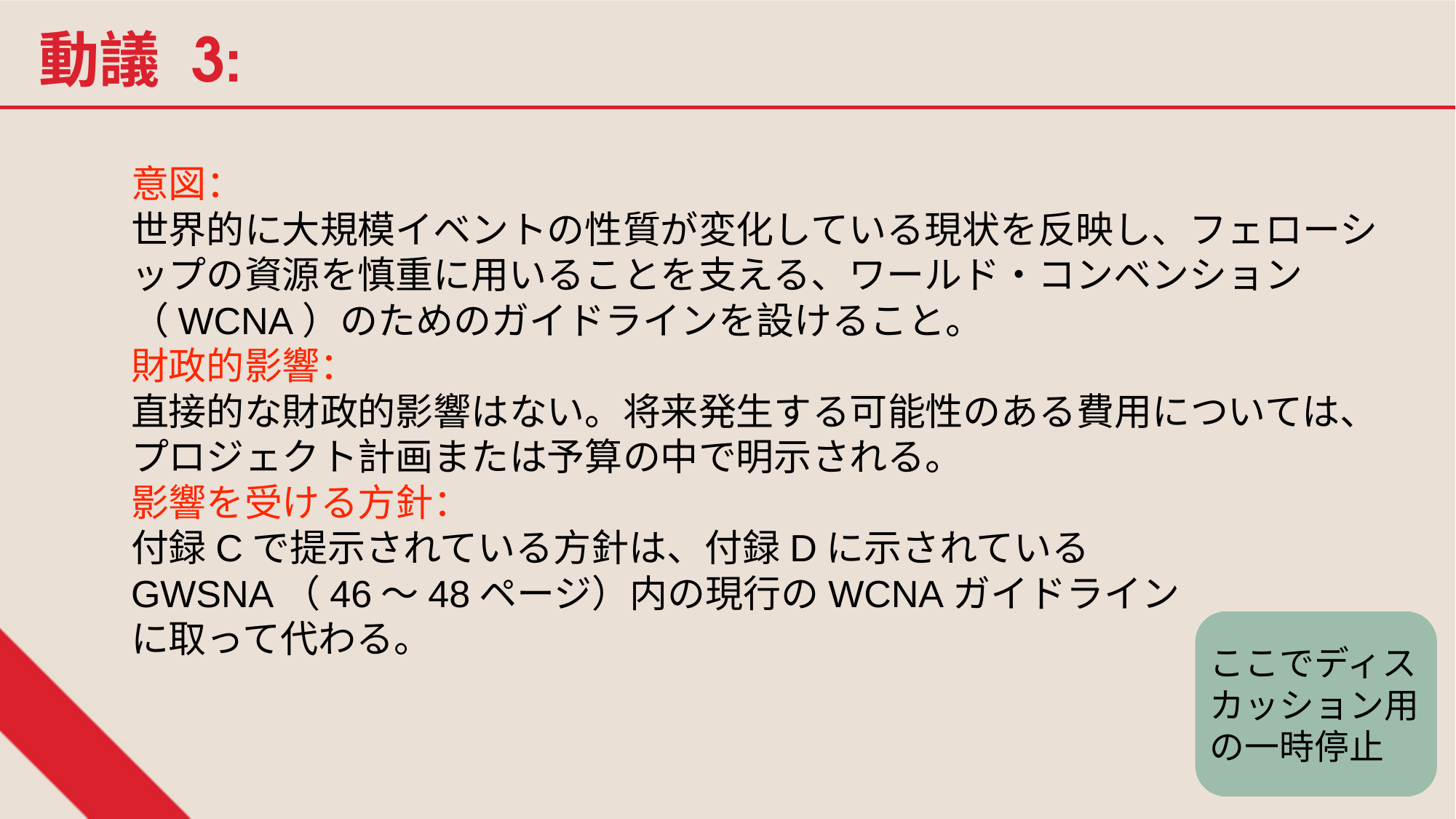

動議 3:

意図：
世界的に大規模イベントの性質が変化している現状を反映し、フェローシップの資源を慎重に用いることを支える、ワールド・コンベンション（WCNA）のためのガイドラインを設けること。
財政的影響：
直接的な財政的影響はない。将来発生する可能性のある費用については、プロジェクト計画または予算の中で明示される。
影響を受ける方針：
付録Cで提示されている方針は、付録Dに示されている
GWSNA（46～48ページ）内の現行のWCNAガイドライン
に取って代わる。
ここでディスカッション用の一時停止